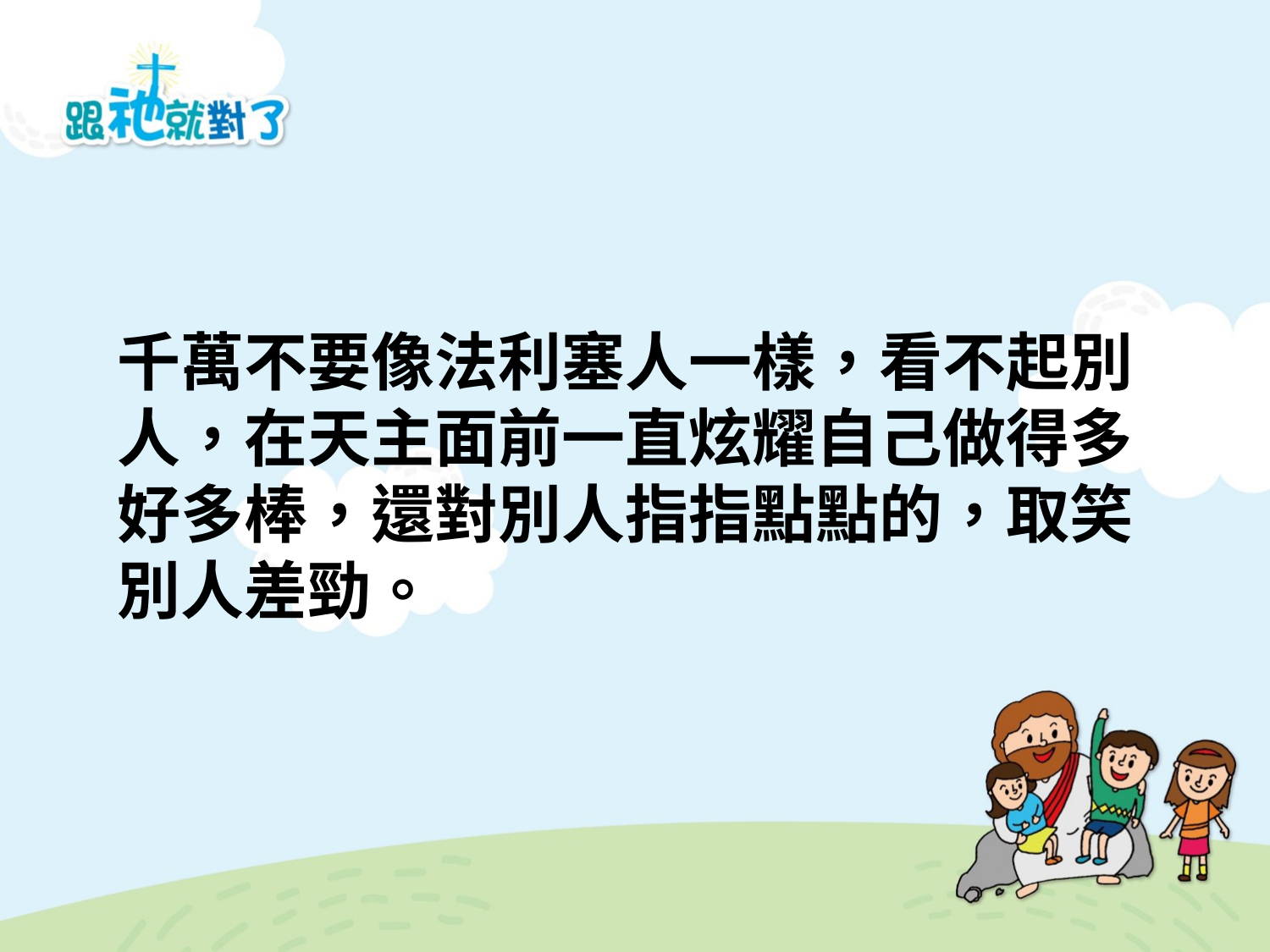

千萬不要像法利塞人一樣，看不起別人，在天主面前一直炫耀自己做得多好多棒，還對別人指指點點的，取笑別人差勁。